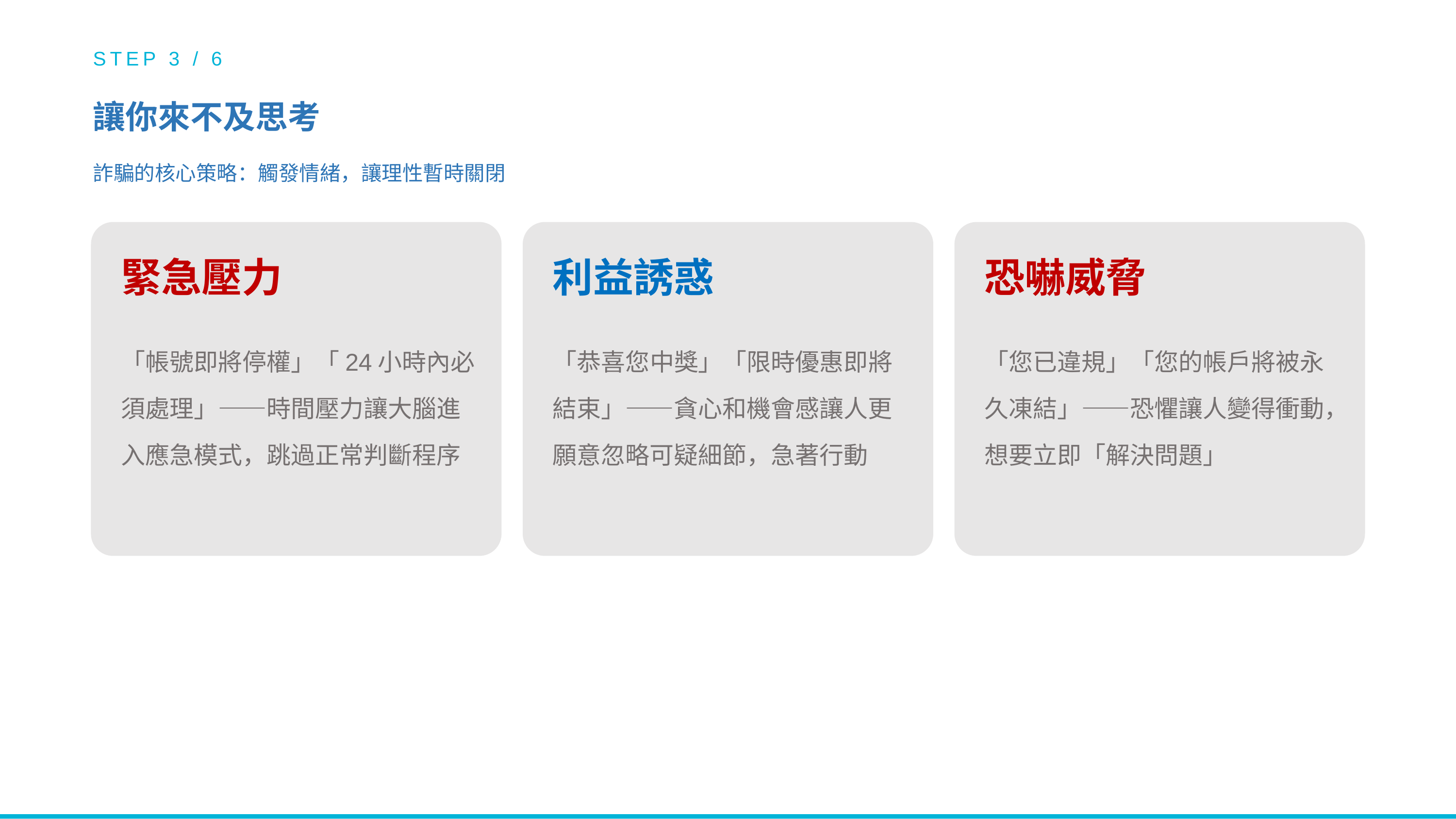

STEP 3 / 6
讓你來不及思考
詐騙的核心策略：觸發情緒，讓理性暫時關閉

緊急壓力
利益誘惑
恐嚇威脅
「您已違規」「您的帳戶將被永久凍結」——恐懼讓人變得衝動，想要立即「解決問題」
「帳號即將停權」「24小時內必須處理」——時間壓力讓大腦進入應急模式，跳過正常判斷程序
「恭喜您中獎」「限時優惠即將結束」——貪心和機會感讓人更願意忽略可疑細節，急著行動